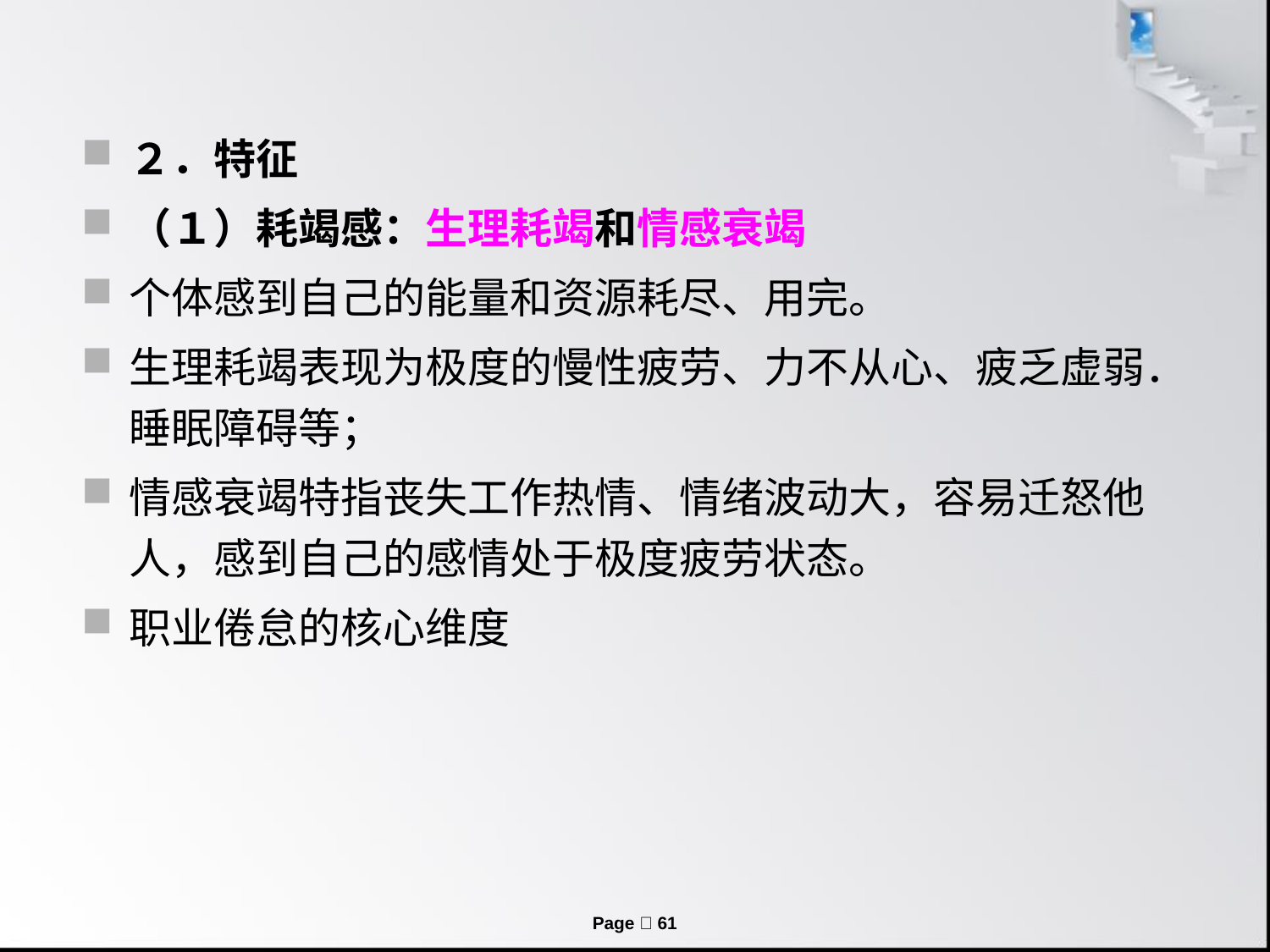

２．特征
（１）耗竭感：生理耗竭和情感衰竭
个体感到自己的能量和资源耗尽、用完。
生理耗竭表现为极度的慢性疲劳、力不从心、疲乏虚弱．睡眠障碍等；
情感衰竭特指丧失工作热情、情绪波动大，容易迁怒他人，感到自己的感情处于极度疲劳状态。
职业倦怠的核心维度